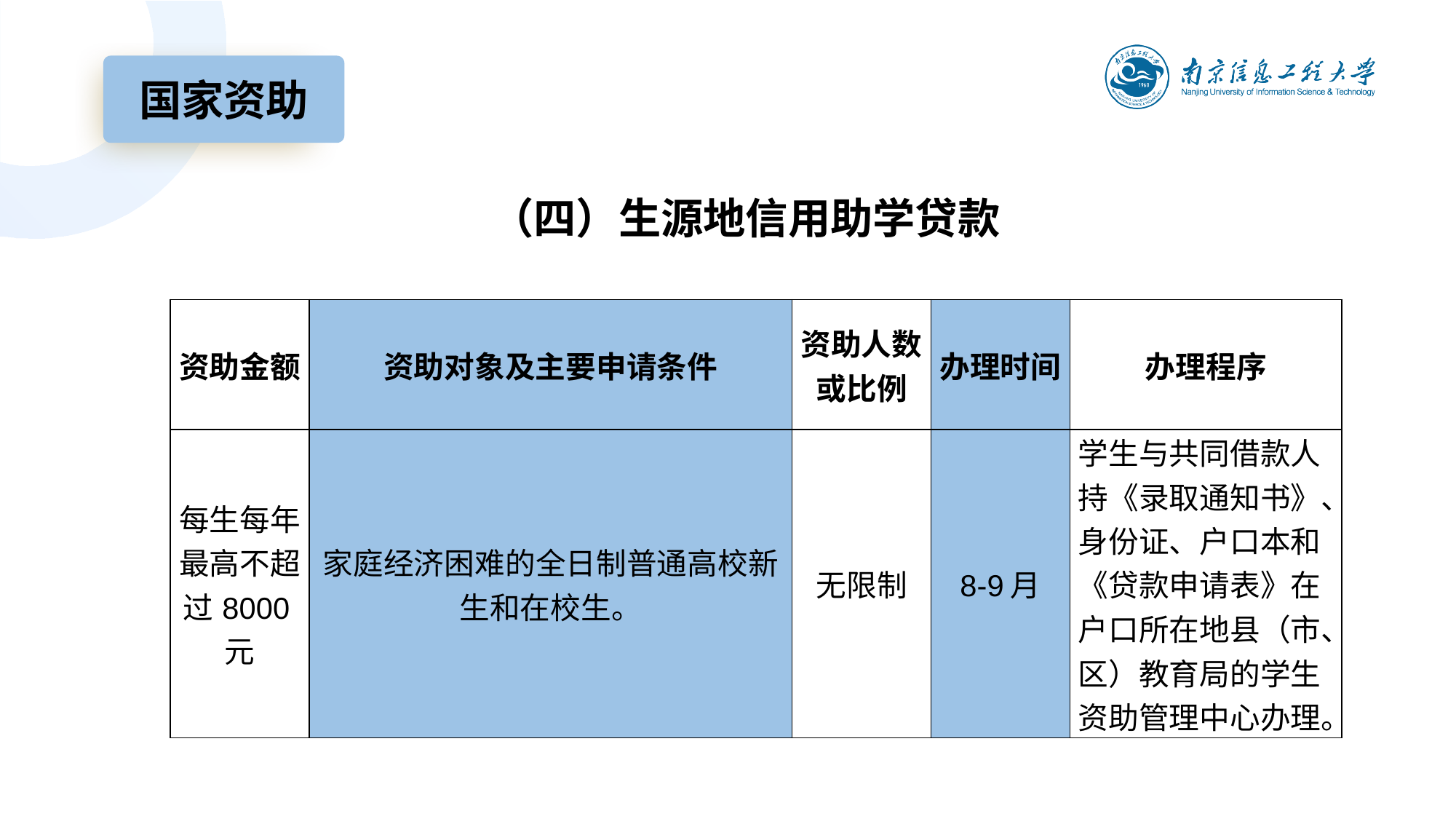

国家资助
# （四）生源地信用助学贷款
| 资助金额 | 资助对象及主要申请条件 | 资助人数或比例 | 办理时间 | 办理程序 |
| --- | --- | --- | --- | --- |
| 每生每年最高不超过8000元 | 家庭经济困难的全日制普通高校新生和在校生。 | 无限制 | 8-9月 | 学生与共同借款人持《录取通知书》、身份证、户口本和《贷款申请表》在户口所在地县（市、区）教育局的学生资助管理中心办理。 |